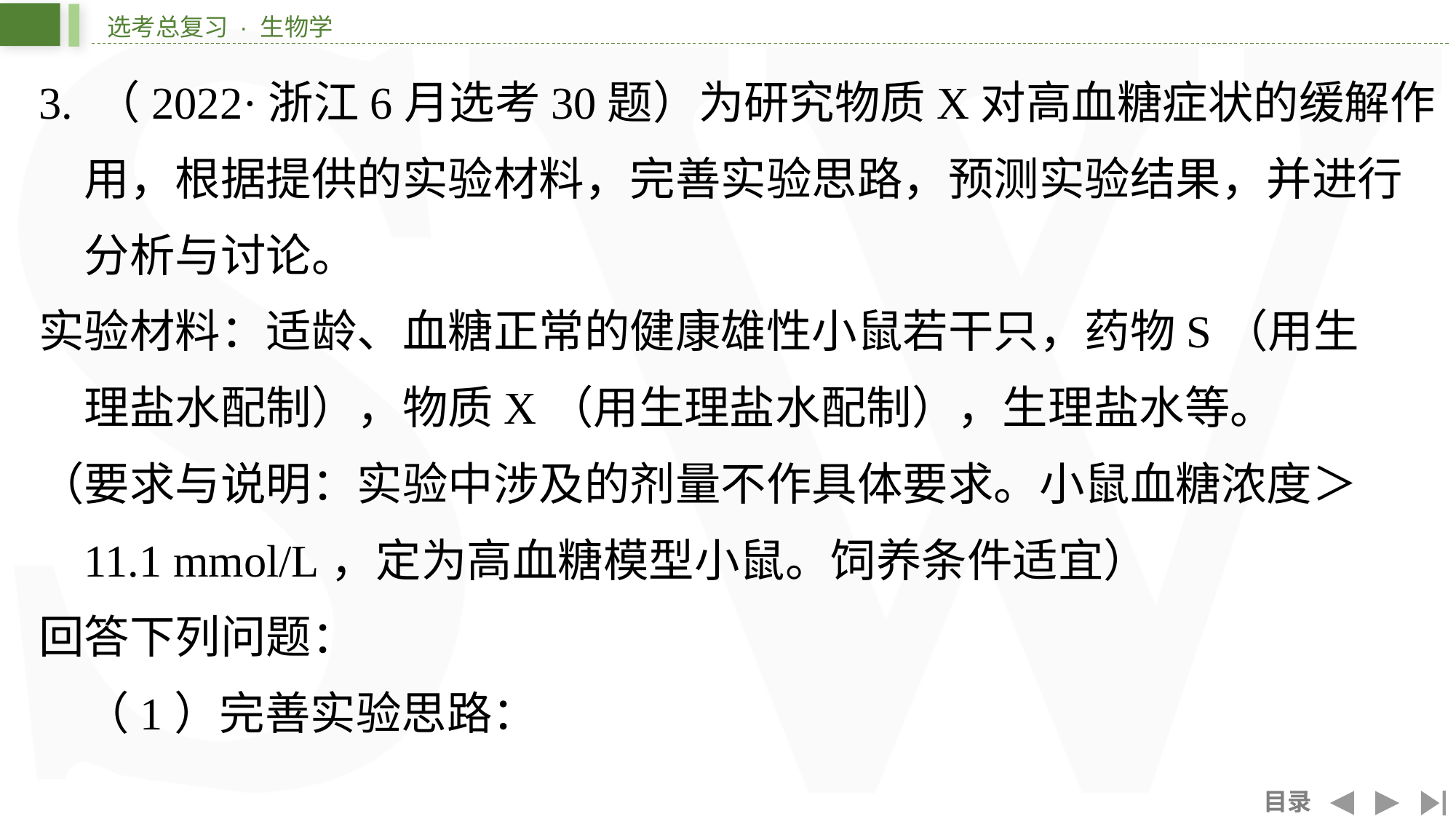

3. （2022·浙江6月选考30题）为研究物质X对高血糖症状的缓解作
用，根据提供的实验材料，完善实验思路，预测实验结果，并进行
分析与讨论。
实验材料：适龄、血糖正常的健康雄性小鼠若干只，药物S（用生
理盐水配制），物质X（用生理盐水配制），生理盐水等。
（要求与说明：实验中涉及的剂量不作具体要求。小鼠血糖浓度＞
11.1 mmol/L，定为高血糖模型小鼠。饲养条件适宜）
回答下列问题：
（1）完善实验思路：